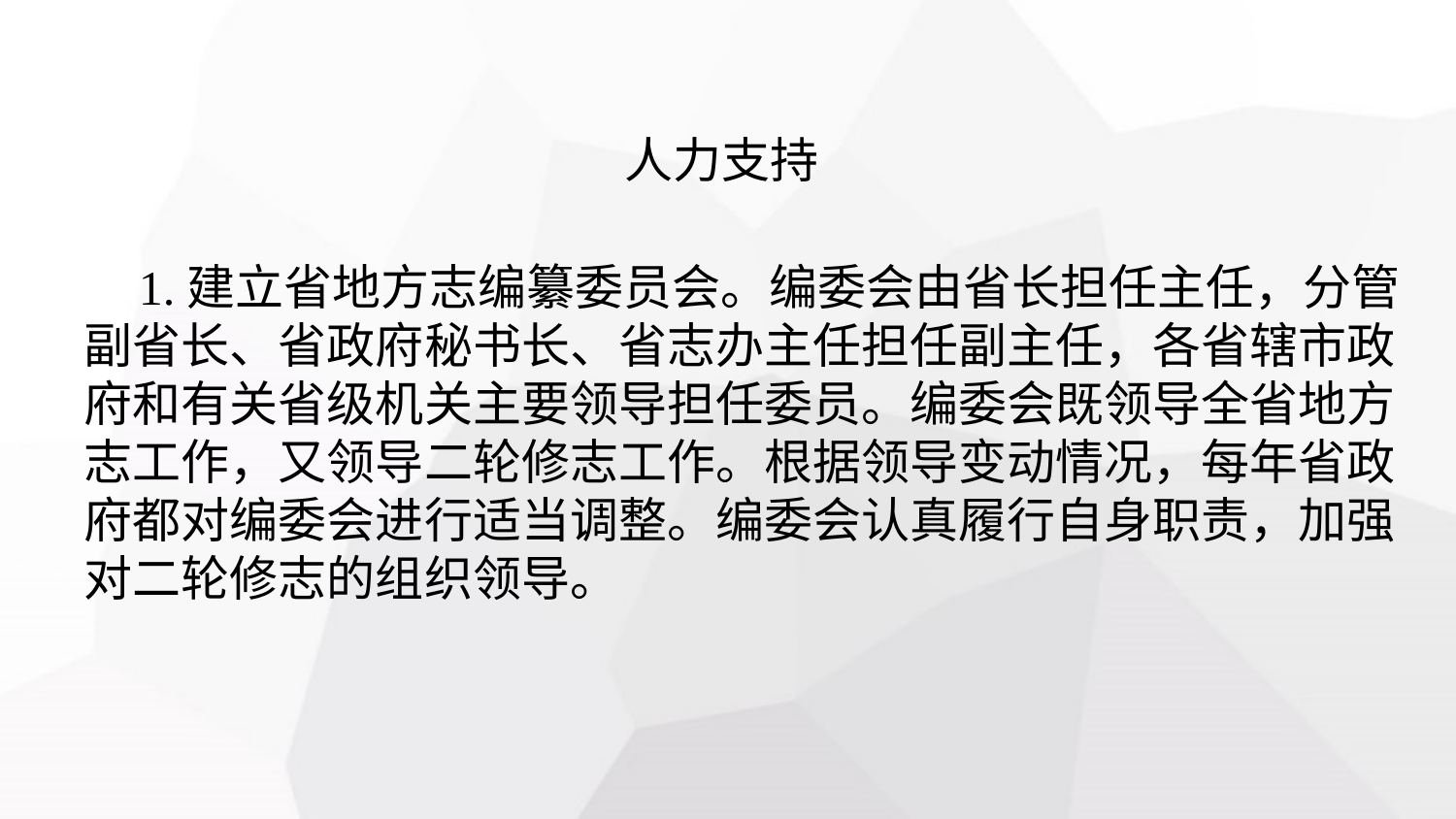

人力支持

    1.建立省地方志编纂委员会。编委会由省长担任主任，分管副省长、省政府秘书长、省志办主任担任副主任，各省辖市政府和有关省级机关主要领导担任委员。编委会既领导全省地方志工作，又领导二轮修志工作。根据领导变动情况，每年省政府都对编委会进行适当调整。编委会认真履行自身职责，加强对二轮修志的组织领导。